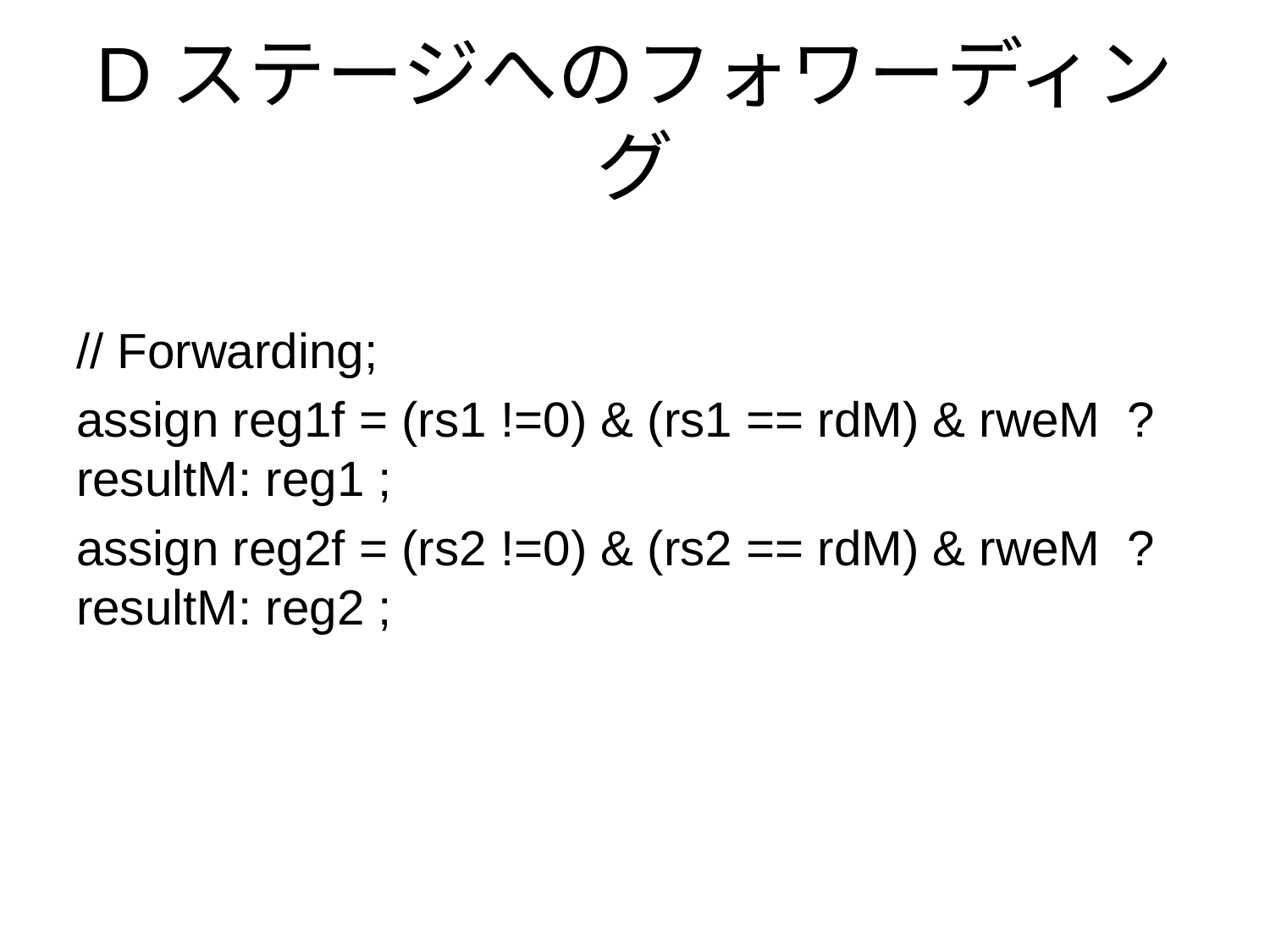

# Dステージへのフォワーディング
// Forwarding;
assign reg1f = (rs1 !=0) & (rs1 == rdM) & rweM  ? resultM: reg1 ;
assign reg2f = (rs2 !=0) & (rs2 == rdM) & rweM  ? resultM: reg2 ;